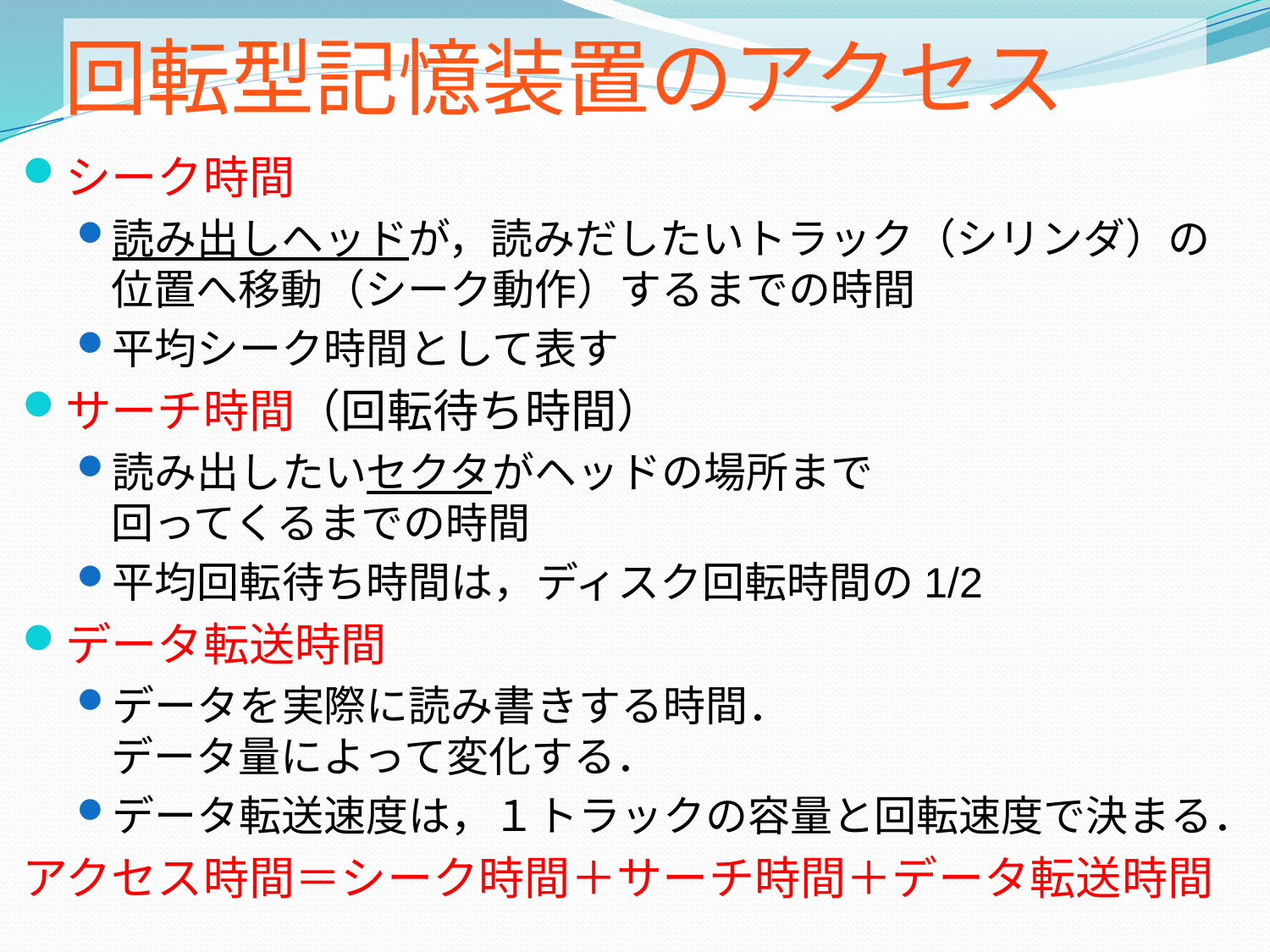

# 回転型記憶装置のアクセス
シーク時間
読み出しヘッドが，読みだしたいトラック（シリンダ）の位置へ移動（シーク動作）するまでの時間
平均シーク時間として表す
サーチ時間（回転待ち時間）
読み出したいセクタがヘッドの場所まで
回ってくるまでの時間
平均回転待ち時間は，ディスク回転時間の1/2
データ転送時間
データを実際に読み書きする時間．
データ量によって変化する．
データ転送速度は，１トラックの容量と回転速度で決まる．
アクセス時間＝シーク時間＋サーチ時間＋データ転送時間